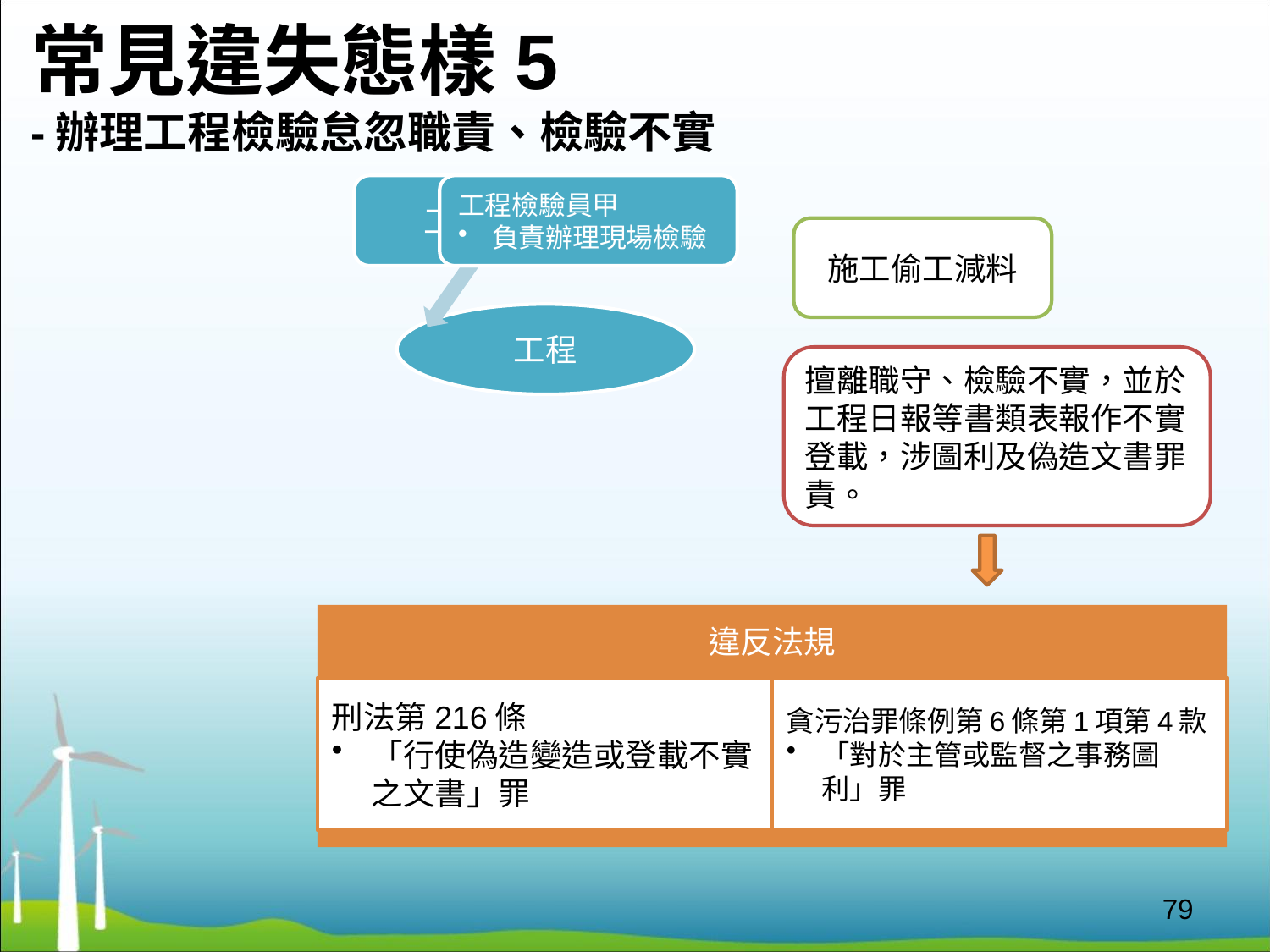

常見違失態樣5
-辦理工程檢驗怠忽職責、檢驗不實

工程承包商
工程
工程檢驗員甲
負責辦理現場檢驗
施工偷工減料
擅離職守、檢驗不實，並於工程日報等書類表報作不實登載，涉圖利及偽造文書罪責。

違反法規
貪污治罪條例第6條第1項第4款
刑法第216條
「行使偽造變造或登載不實之文書」罪
「對於主管或監督之事務圖利」罪
79